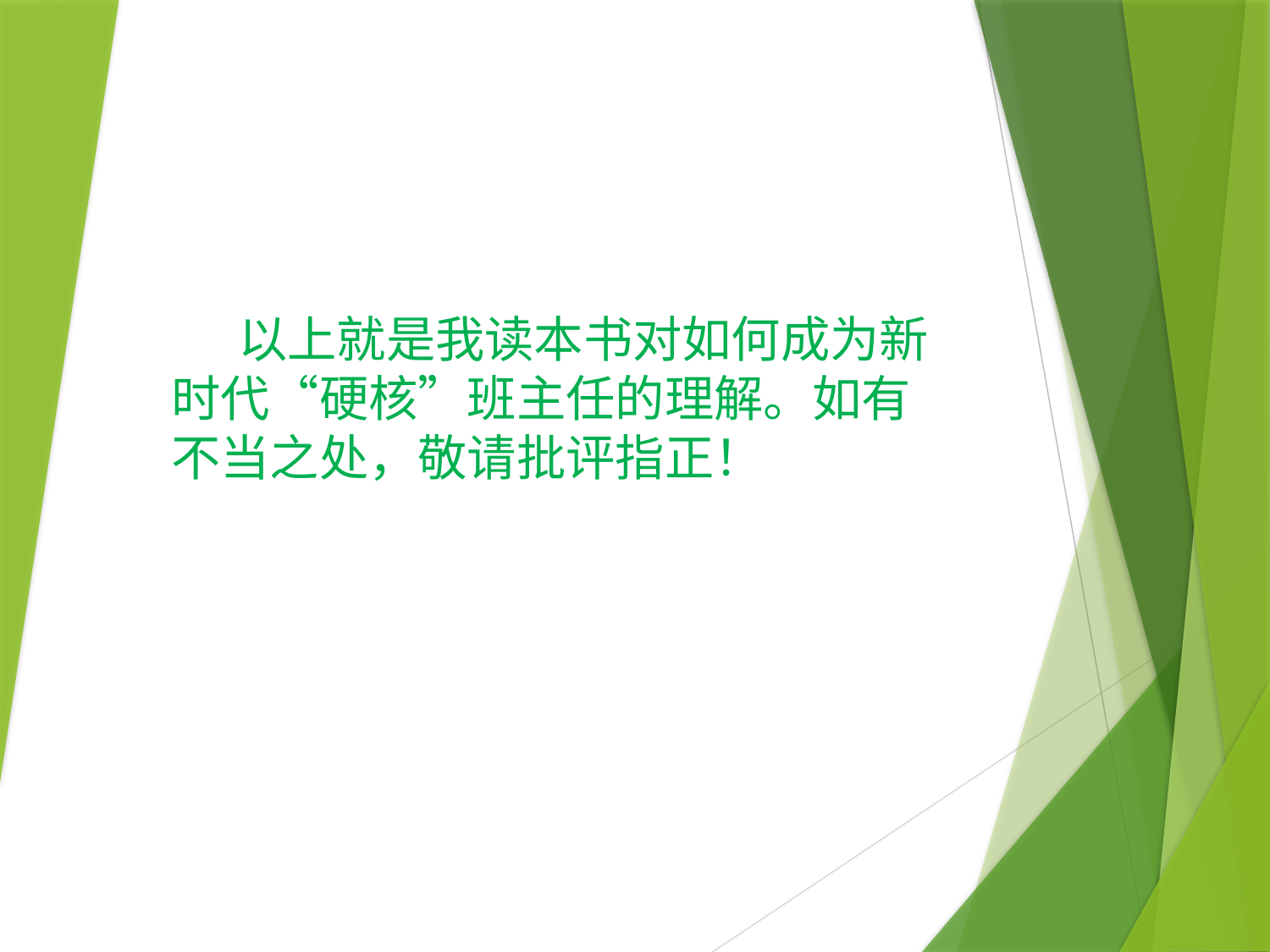

# 以上就是我读本书对如何成为新时代“硬核”班主任的理解。如有不当之处，敬请批评指正！